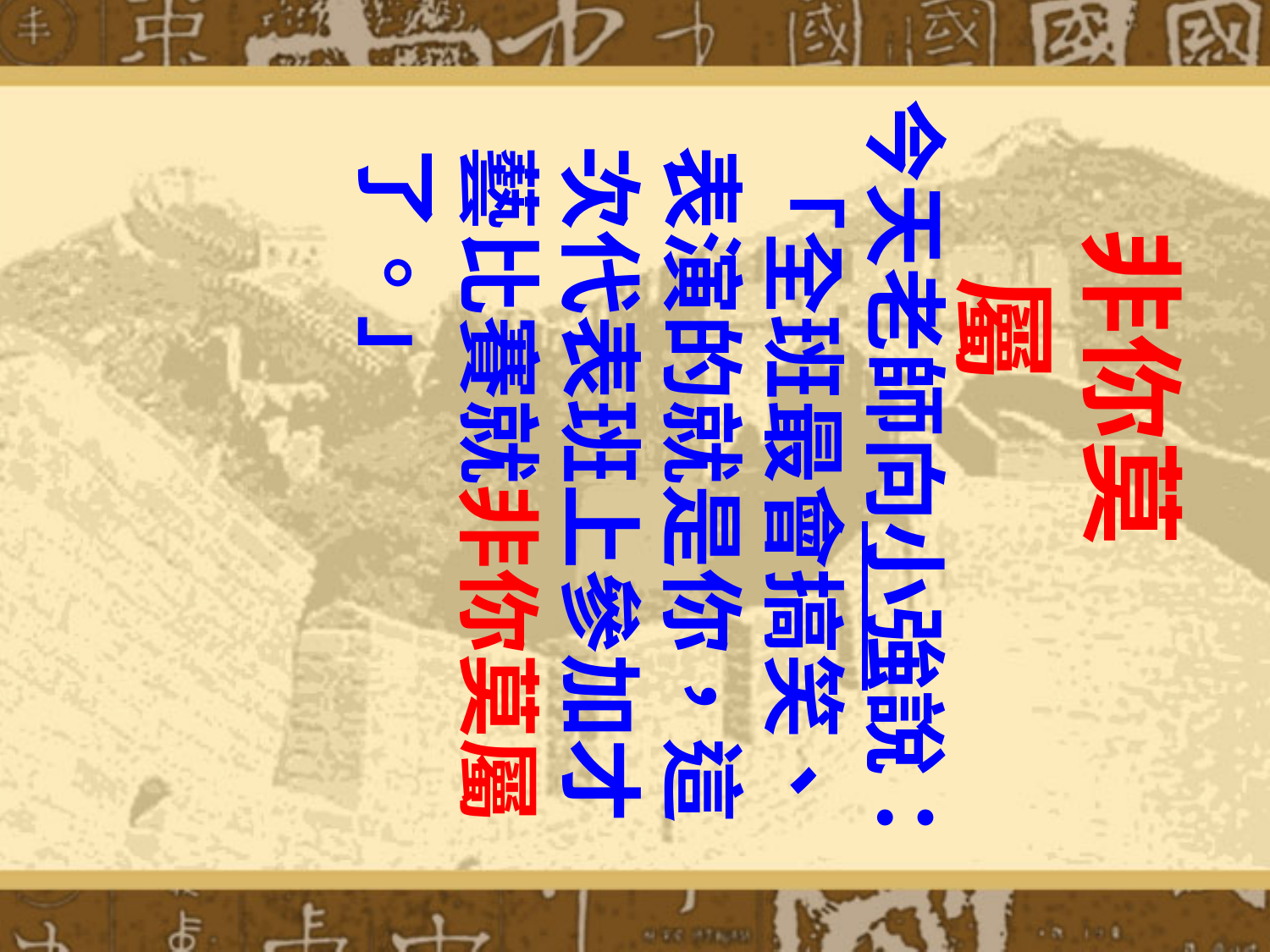

今天老師向小強說：「全班最會搞笑、表演的就是你，這次代表班上參加才藝比賽就非你莫屬了。」
非你莫屬